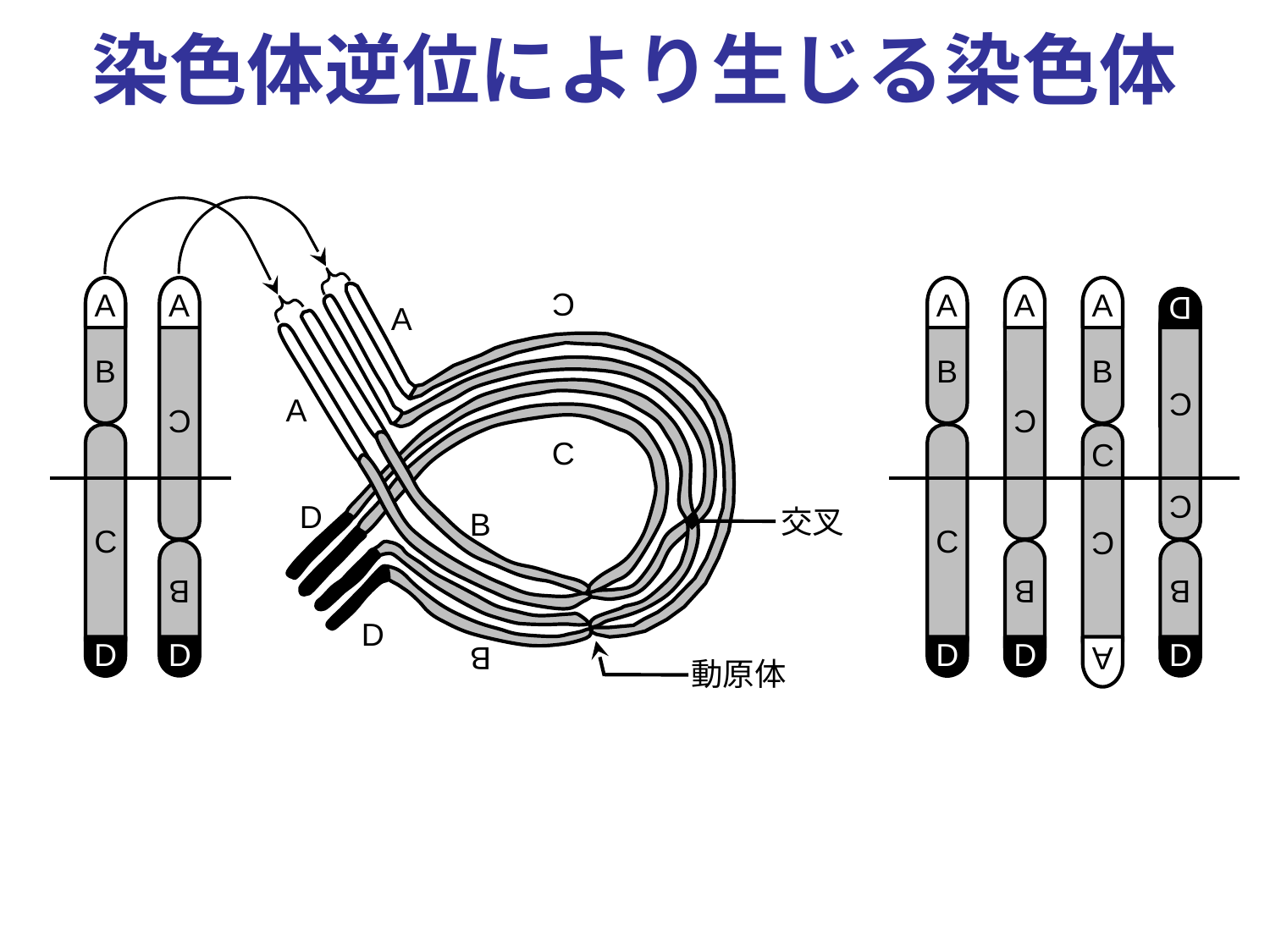

染色体逆位により生じる染色体

A

B

C
D

A

B

C
D

A

A
A
C

D

A

B

C
A
C
C

C
C

C
D
交叉
B

C

B
B
B
D
D
D
D
A
B

動原体